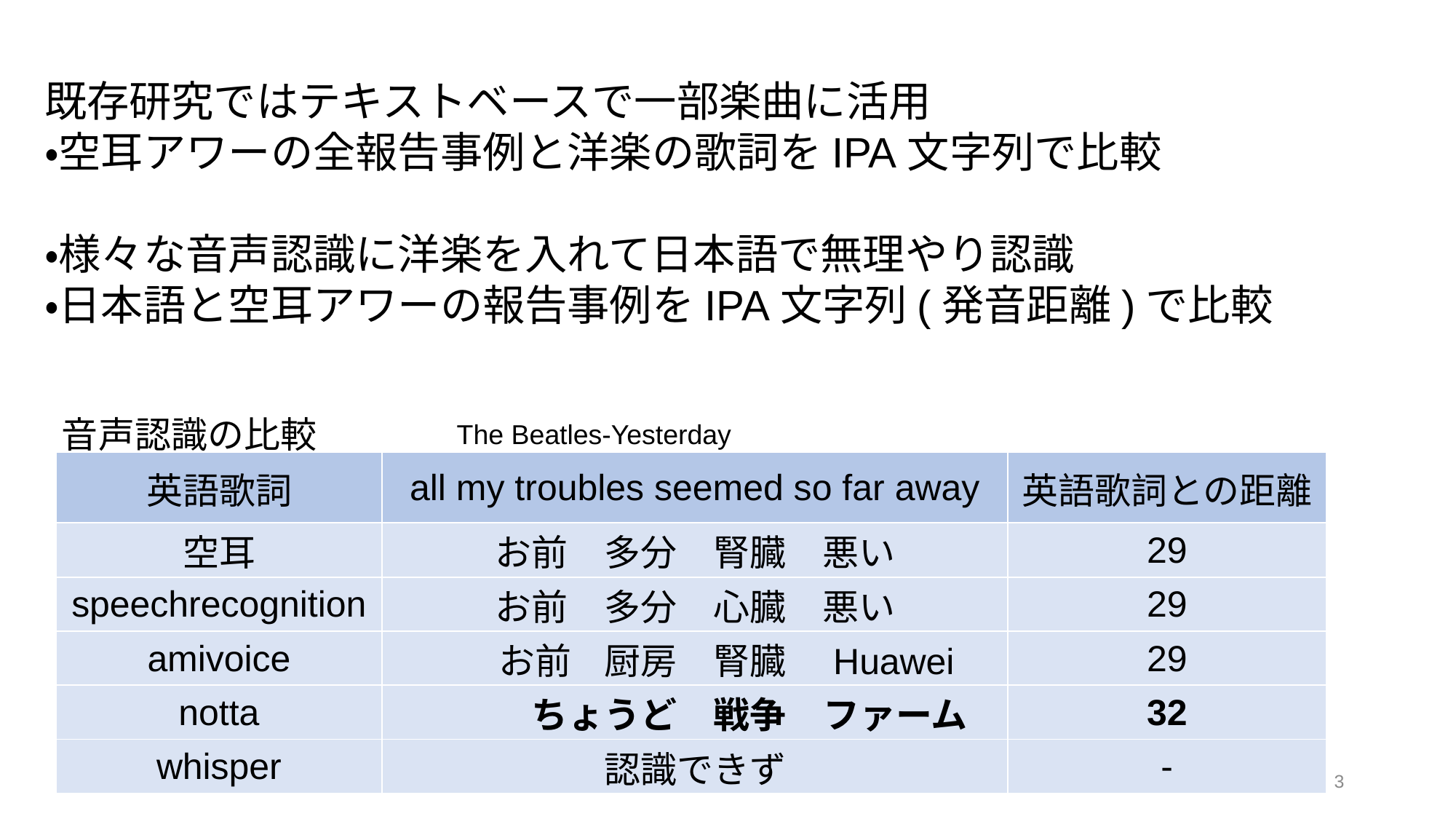

既存研究ではテキストベースで一部楽曲に活用
・空耳アワーの全報告事例と洋楽の歌詞をIPA文字列で比較

・様々な音声認識に洋楽を入れて日本語で無理やり認識
・日本語と空耳アワーの報告事例をIPA文字列(発音距離)で比較
音声認識の比較
The Beatles-Yesterday
| 英語歌詞 | all my troubles seemed so far away | 英語歌詞との距離 |
| --- | --- | --- |
| 空耳 | お前　多分　腎臓　悪い | 29 |
| speechrecognition | お前　多分　心臓　悪い | 29 |
| amivoice | お前 厨房　腎臓　Huawei | 29 |
| notta | ちょうど　戦争　ファーム | 32 |
| whisper | 認識できず | - |
3